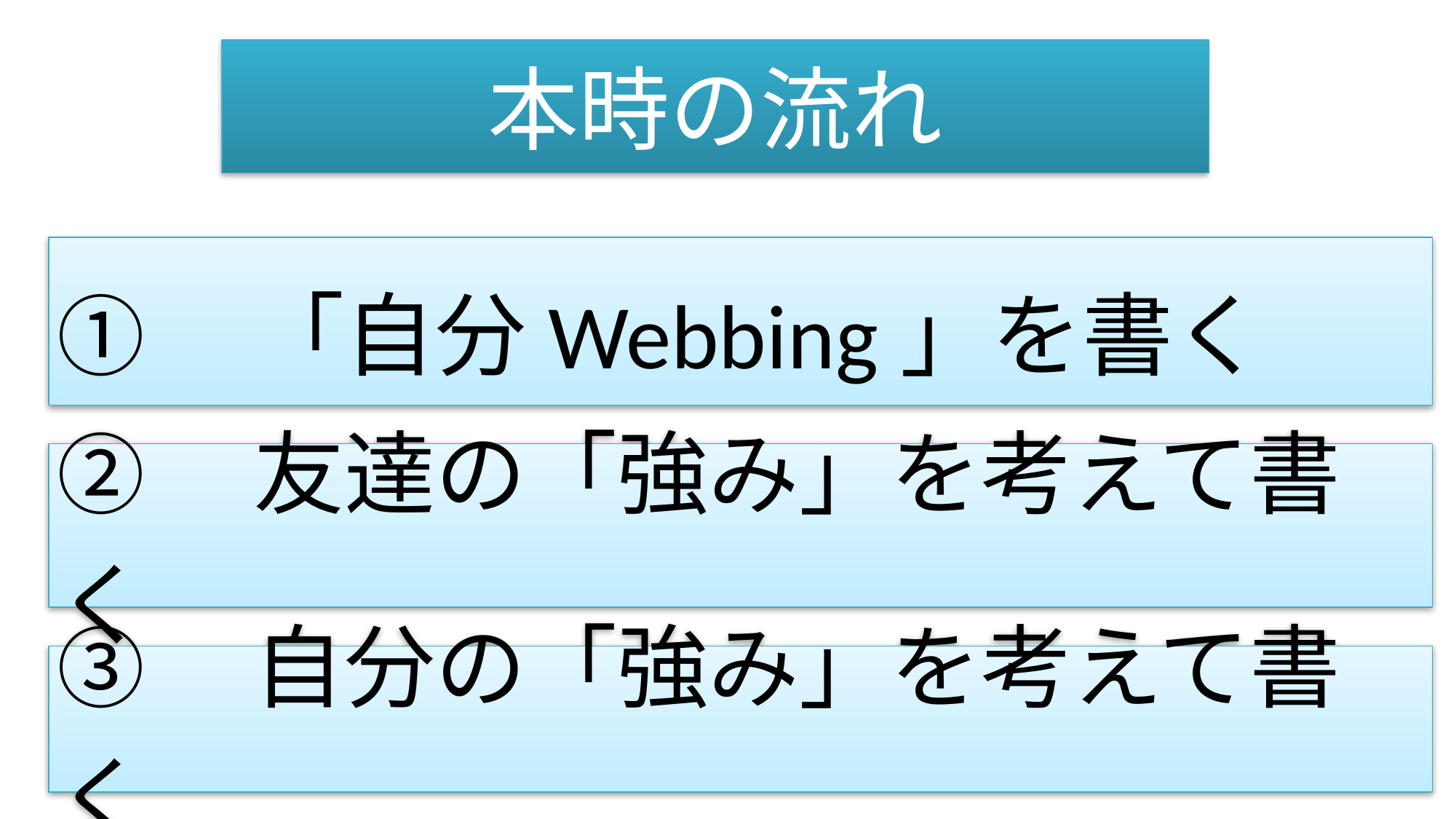

# 本時の流れ
①　「自分Webbing」を書く
②　友達の「強み」を考えて書く
③　自分の「強み」を考えて書く